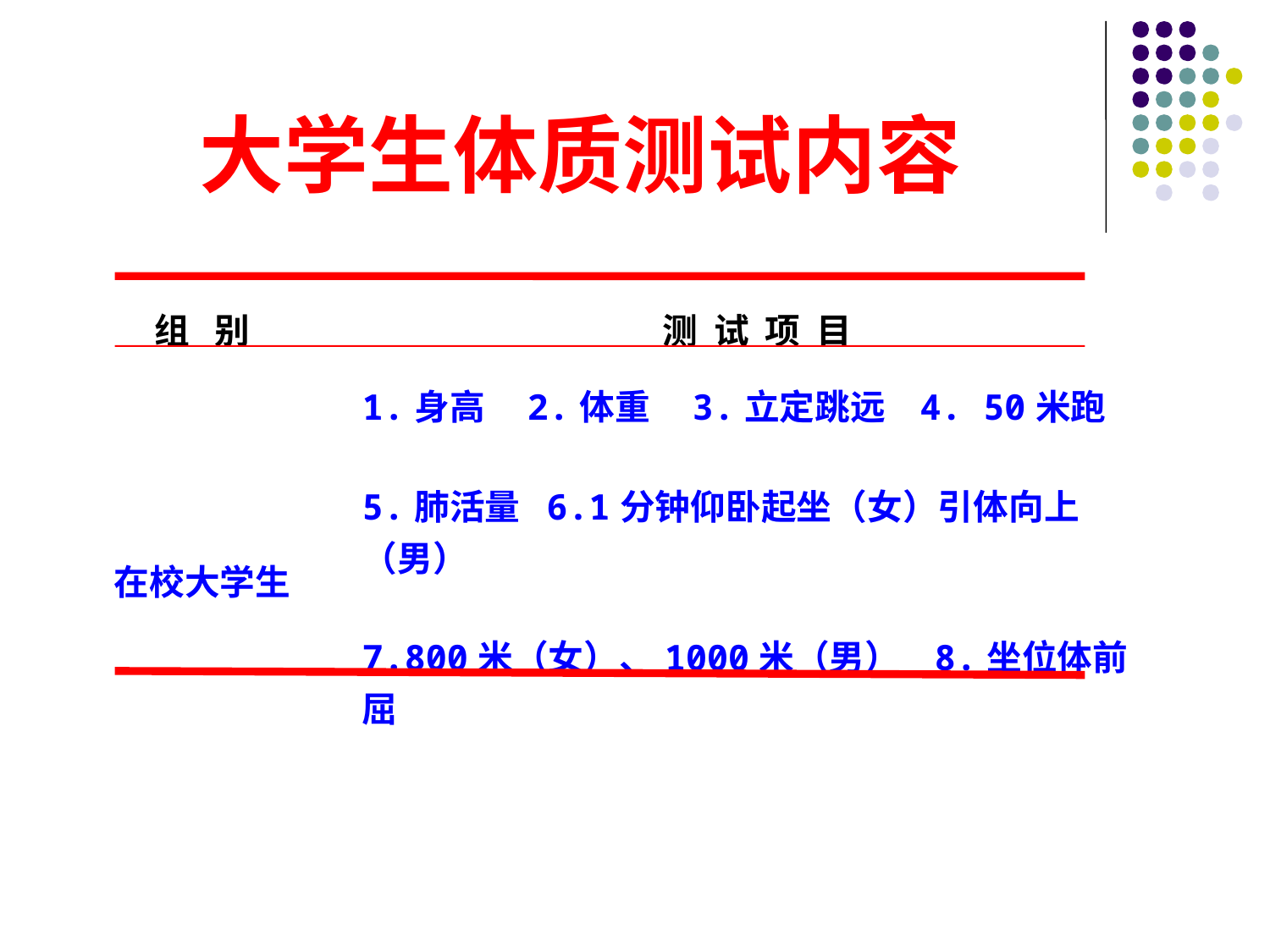

大学生体质测试内容

| 组 别 | 测 试 项 目 |
| --- | --- |
| 在校大学生 | 1.身高 2.体重 3.立定跳远 4. 50米跑 5.肺活量 6.1分钟仰卧起坐（女）引体向上（男） 7.800米（女）、1000米（男） 8.坐位体前屈 |